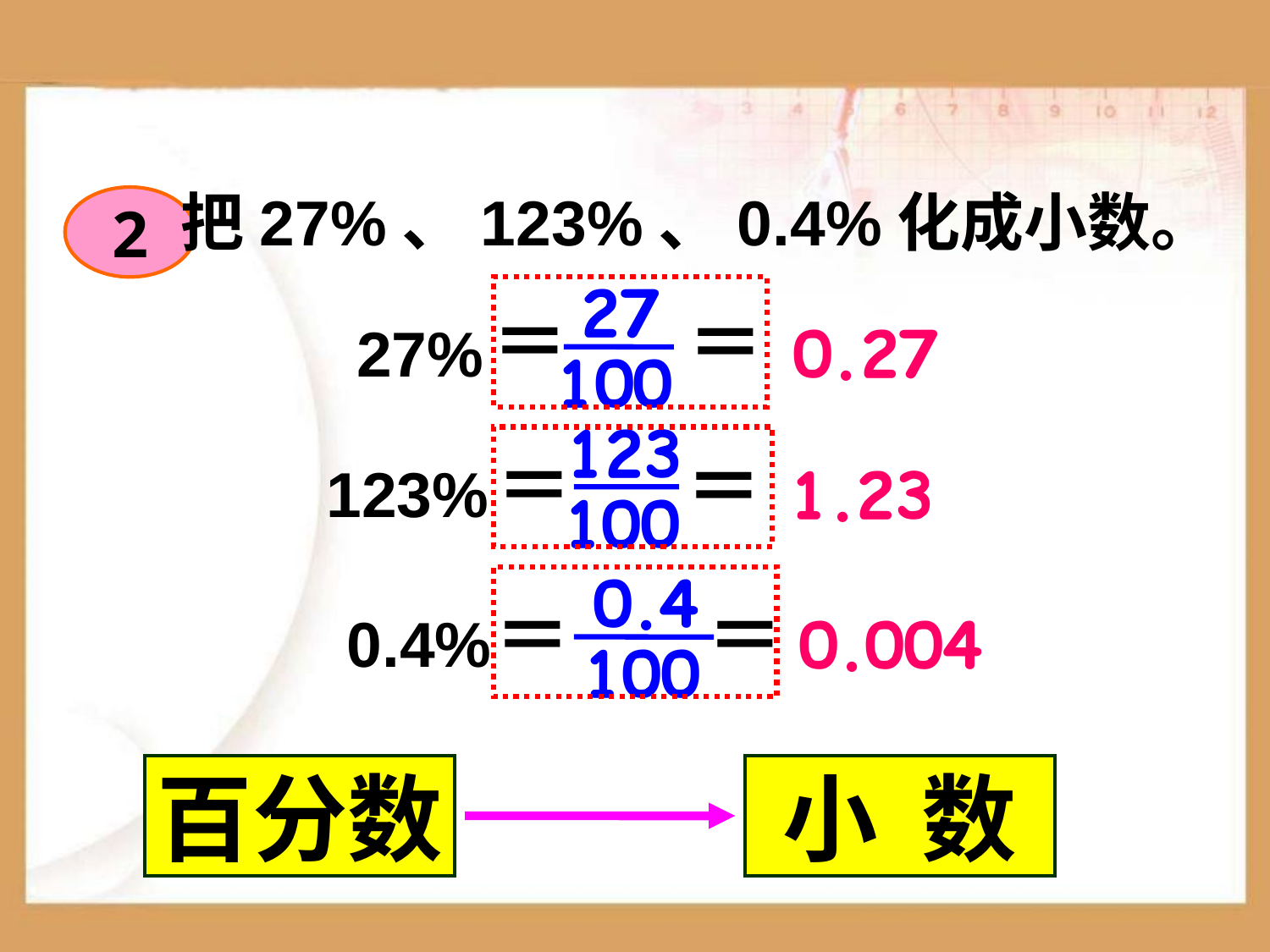

把27%、123%、0.4%化成小数。
2
27
100

＝
＝
27%
0.27
123
 100

＝
＝
123%
1.23
 0.4
 100

＝
＝
0.4%
0.004
百分数
小  数